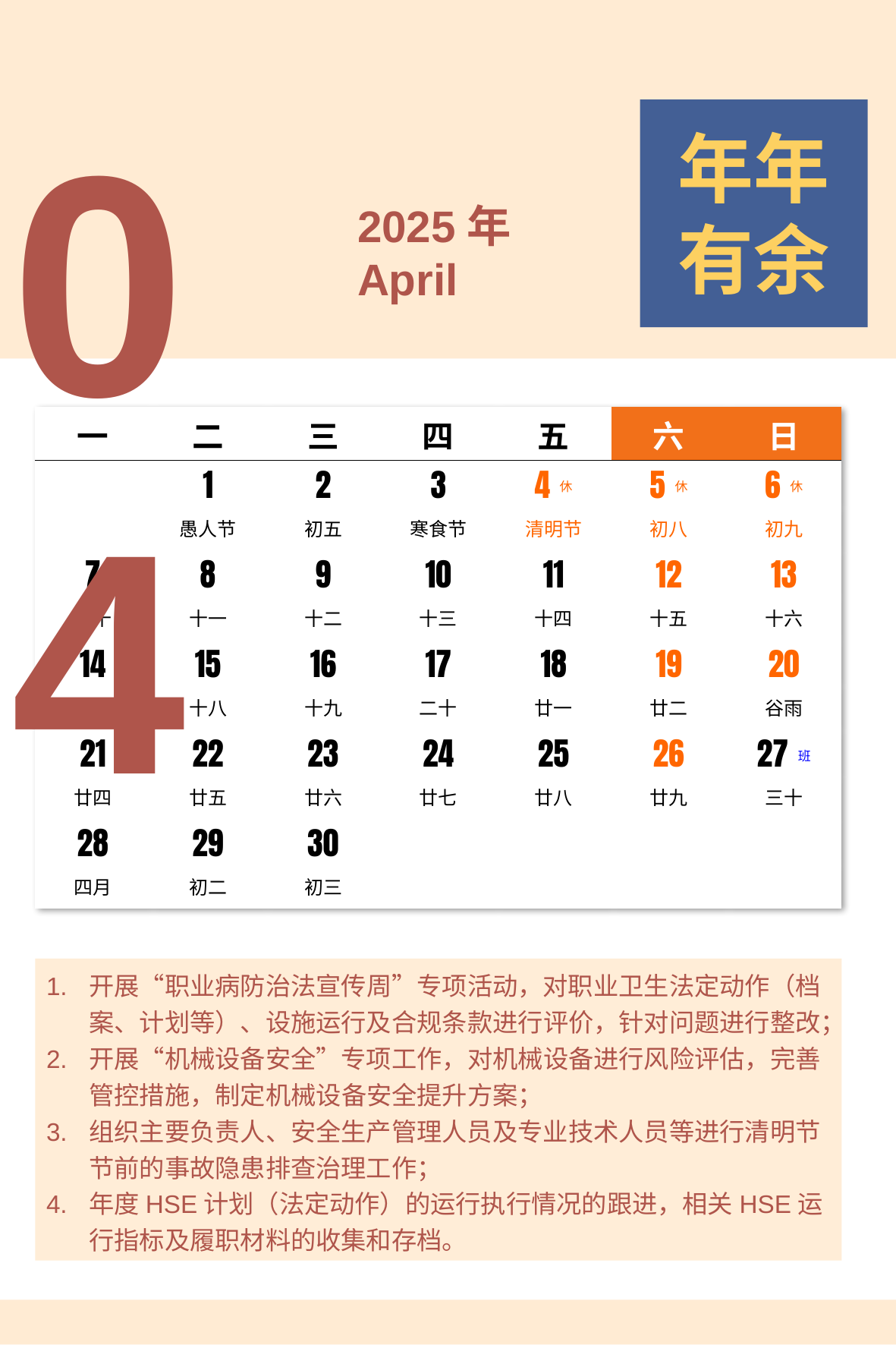

04

年年有余
2025年
April
| 一 | 二 | 三 | 四 | 五 | 六 | 日 |
| --- | --- | --- | --- | --- | --- | --- |
|  | 1 | 2 | 3 | 4休 | 5休 | 6休 |
|  | 愚人节 | 初五 | 寒食节 | 清明节 | 初八 | 初九 |
| 7 | 8 | 9 | 10 | 11 | 12 | 13 |
| 初十 | 十一 | 十二 | 十三 | 十四 | 十五 | 十六 |
| 14 | 15 | 16 | 17 | 18 | 19 | 20 |
| 十七 | 十八 | 十九 | 二十 | 廿一 | 廿二 | 谷雨 |
| 21 | 22 | 23 | 24 | 25 | 26 | 27班 |
| 廿四 | 廿五 | 廿六 | 廿七 | 廿八 | 廿九 | 三十 |
| 28 | 29 | 30 |  |  |  |  |
| 四月 | 初二 | 初三 |  |  |  |  |
开展“职业病防治法宣传周”专项活动，对职业卫生法定动作（档案、计划等）、设施运行及合规条款进行评价，针对问题进行整改；
开展“机械设备安全”专项工作，对机械设备进行风险评估，完善管控措施，制定机械设备安全提升方案；
组织主要负责人、安全生产管理人员及专业技术人员等进行清明节节前的事故隐患排查治理工作；
年度HSE计划（法定动作）的运行执行情况的跟进，相关HSE运行指标及履职材料的收集和存档。